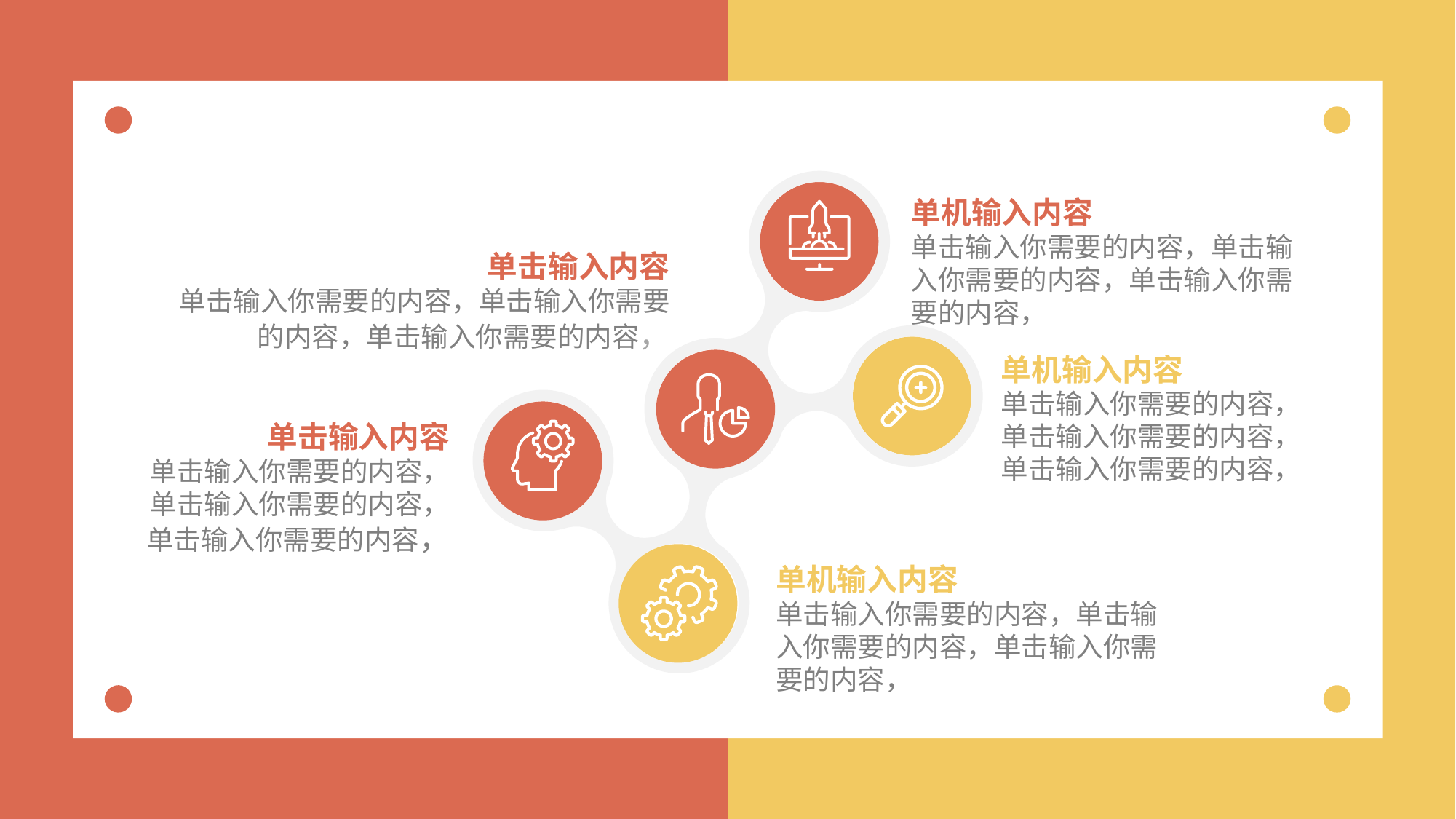

单机输入内容
单击输入你需要的内容，单击输入你需要的内容，单击输入你需要的内容，

单击输入内容
单击输入你需要的内容，单击输入你需要的内容，单击输入你需要的内容，

单机输入内容
单击输入你需要的内容，单击输入你需要的内容，单击输入你需要的内容，

单击输入内容
单击输入你需要的内容，单击输入你需要的内容，单击输入你需要的内容，

单机输入内容
单击输入你需要的内容，单击输入你需要的内容，单击输入你需要的内容，